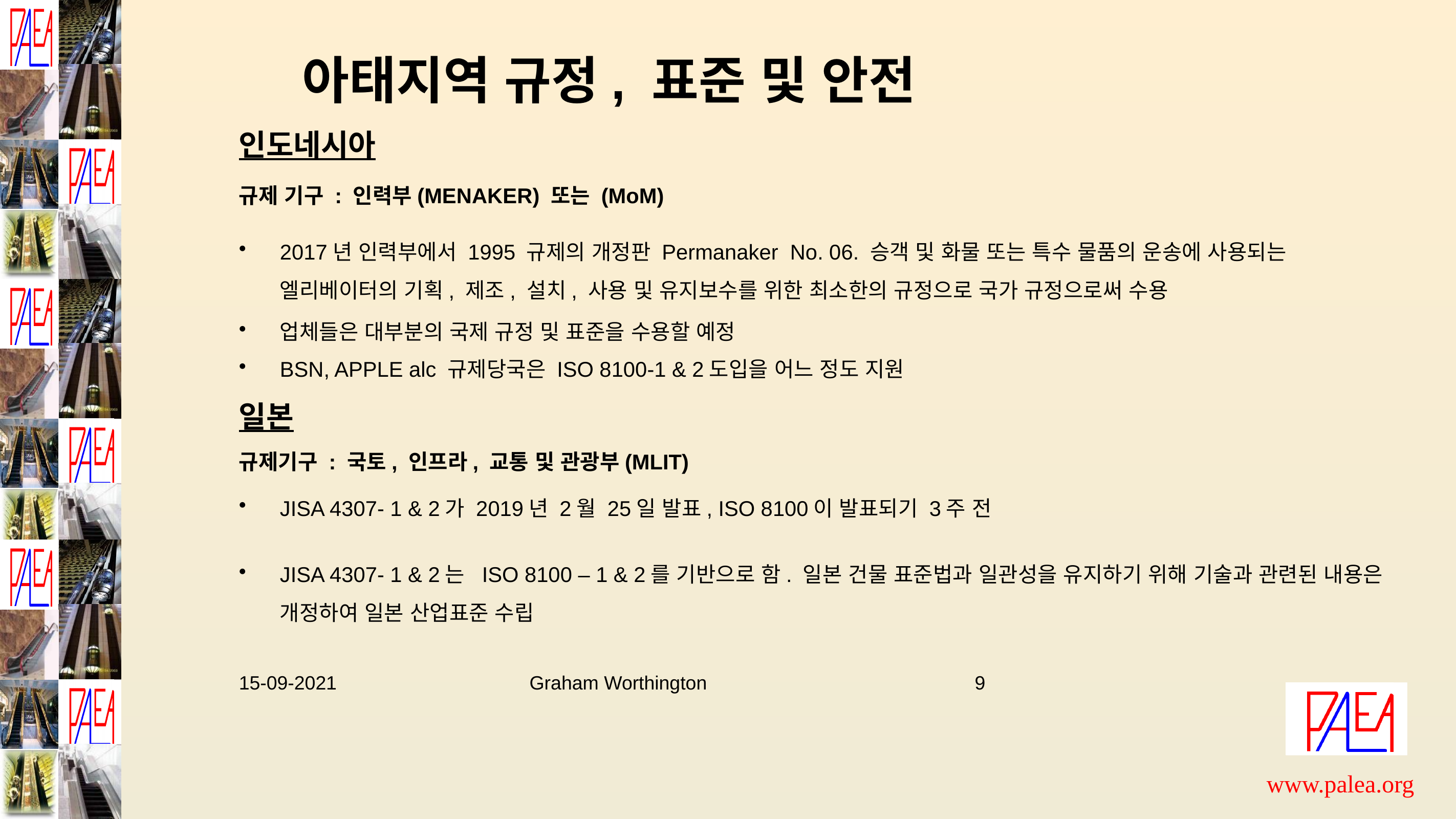

아태지역 규정, 표준 및 안전
인도네시아

규제 기구 : 인력부(MENAKER) 또는 (MoM)

2017년 인력부에서 1995 규제의 개정판 Permanaker  No. 06. 승객 및 화물 또는 특수 물품의 운송에 사용되는 엘리베이터의 기획, 제조, 설치, 사용 및 유지보수를 위한 최소한의 규정으로 국가 규정으로써 수용

업체들은 대부분의 국제 규정 및 표준을 수용할 예정

BSN, APPLE alc 규제당국은 ISO 8100-1 & 2도입을 어느 정도 지원

일본

규제기구 : 국토, 인프라, 교통 및 관광부(MLIT)

JISA 4307- 1 & 2가 2019년 2월 25일 발표, ISO 8100이 발표되기 3주 전

JISA 4307- 1 & 2는  ISO 8100 – 1 & 2를 기반으로 함. 일본 건물 표준법과 일관성을 유지하기 위해 기술과 관련된 내용은 개정하여 일본 산업표준 수립

15-09-2021                                    Graham Worthington                                                  9